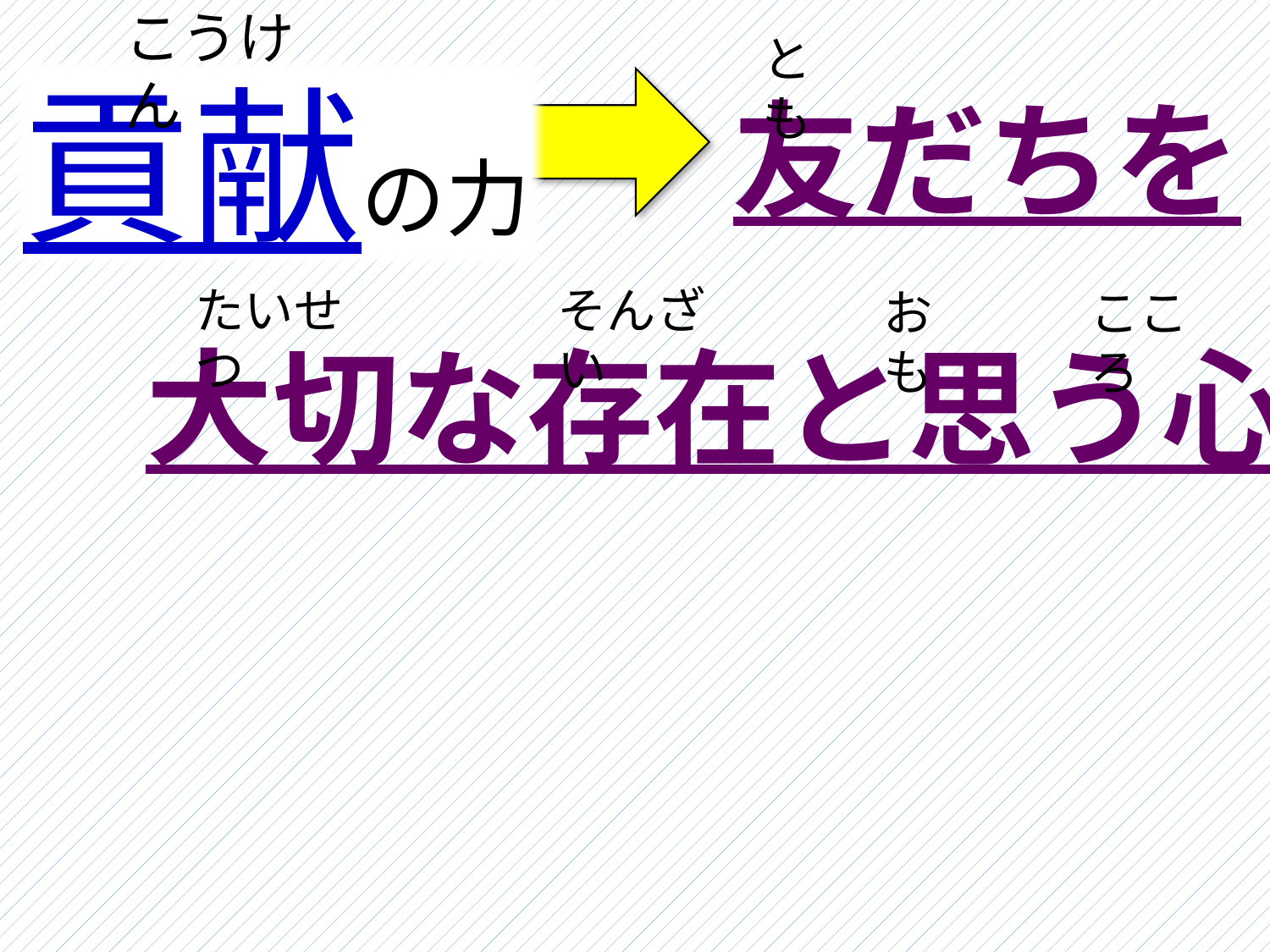

こうけん
貢献の力
とも
友だちを

たいせつ
そんざい
おも
こころ
大切な存在と思う心